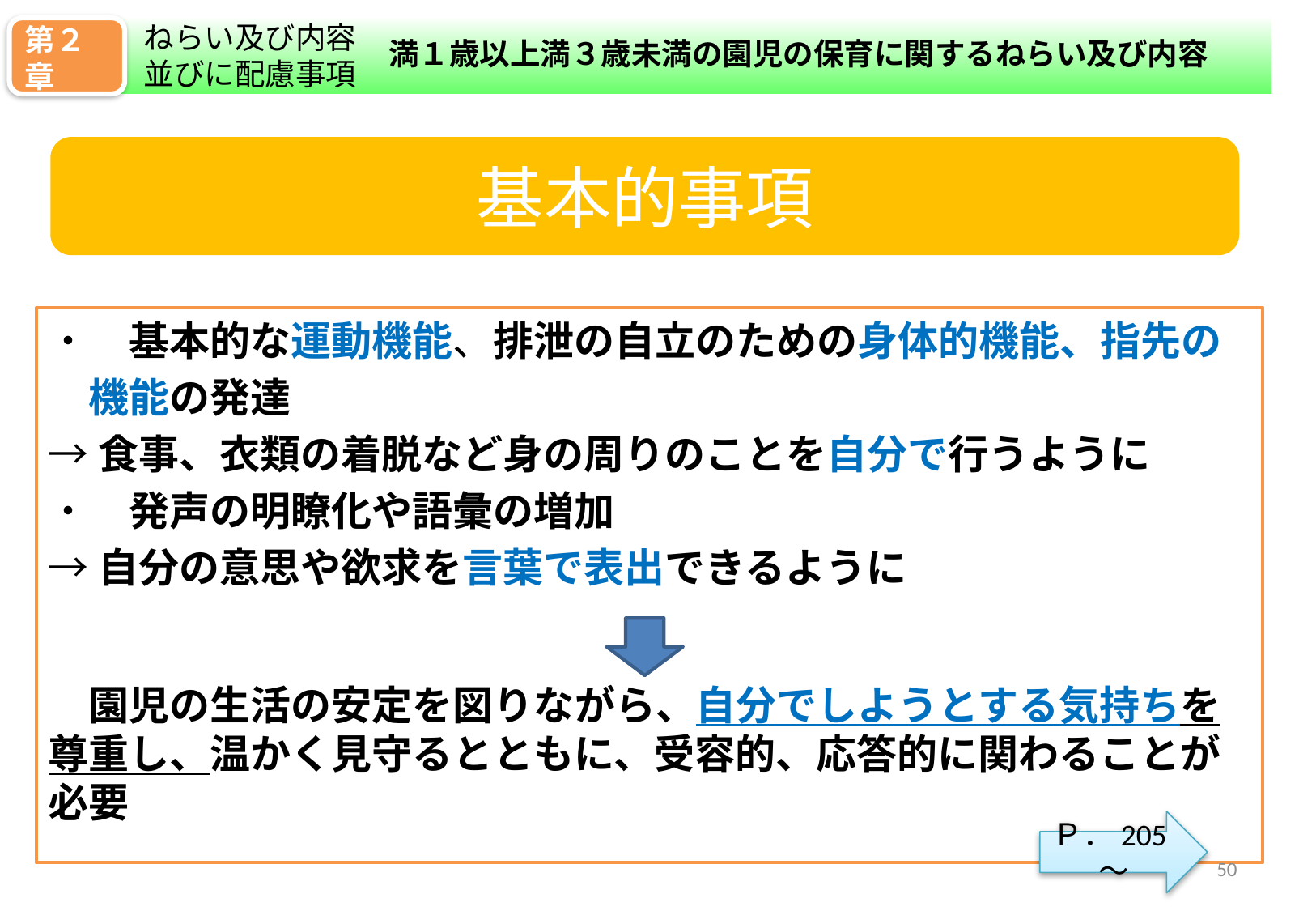

ねらい及び内容並びに配慮事項

第２章
満１歳以上満３歳未満の園児の保育に関するねらい及び内容

基本的事項
・　基本的な運動機能、排泄の自立のための身体的機能、指先の
　機能の発達
→食事、衣類の着脱など身の周りのことを自分で行うように
・　発声の明瞭化や語彙の増加
→自分の意思や欲求を言葉で表出できるように

　園児の生活の安定を図りながら、自分でしようとする気持ちを尊重し、温かく見守るとともに、受容的、応答的に関わることが必要

Ｐ．205～
50